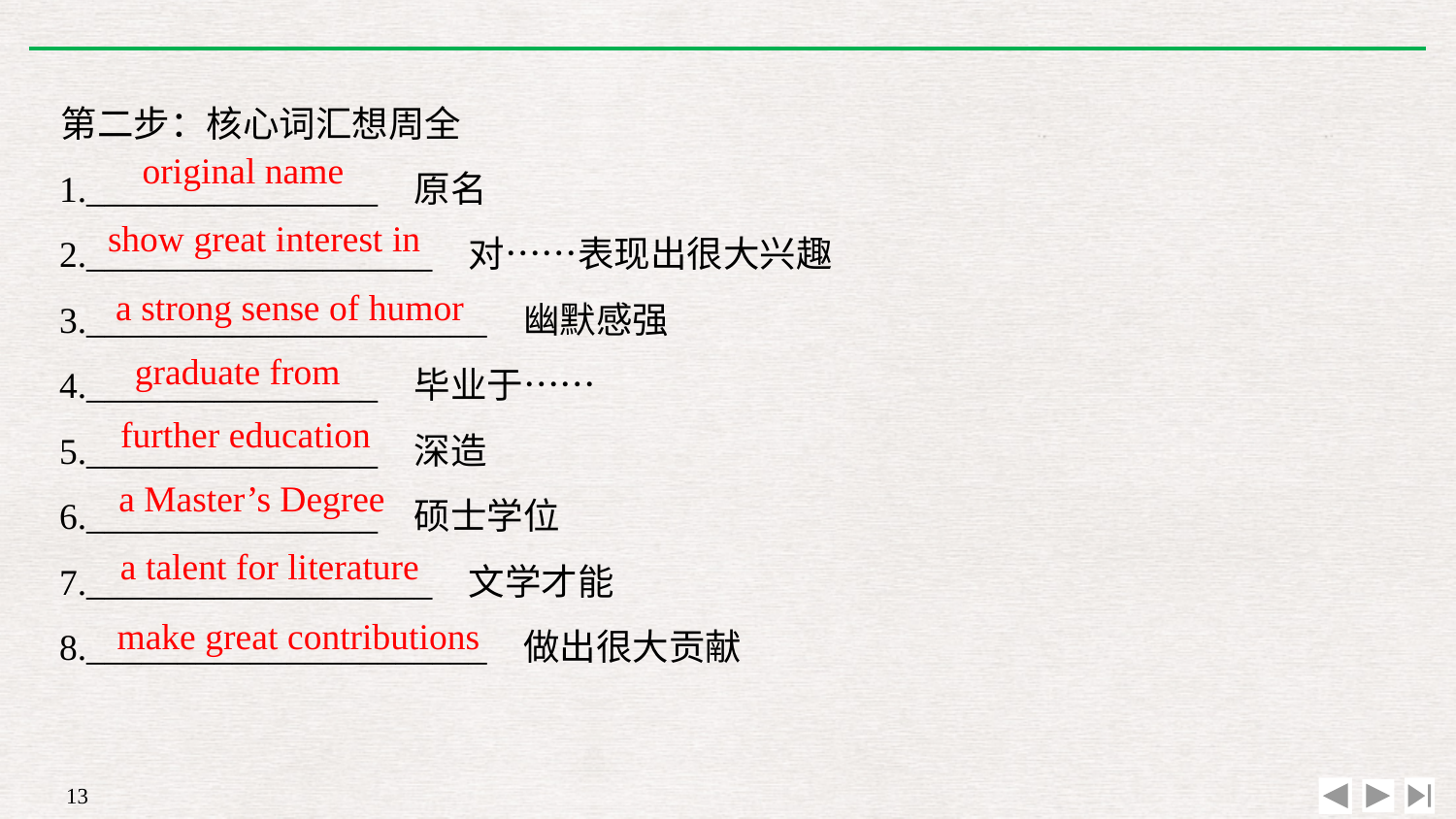

第二步：核心词汇想周全
1.________________   原名
2.___________________   对……表现出很大兴趣
3.______________________   幽默感强
4.________________   毕业于……
5.________________   深造
6.________________   硕士学位
7.___________________   文学才能
8.______________________   做出很大贡献
original name
show great interest in
a strong sense of humor
graduate from
further education
a Master’s Degree
a talent for literature
make great contributions